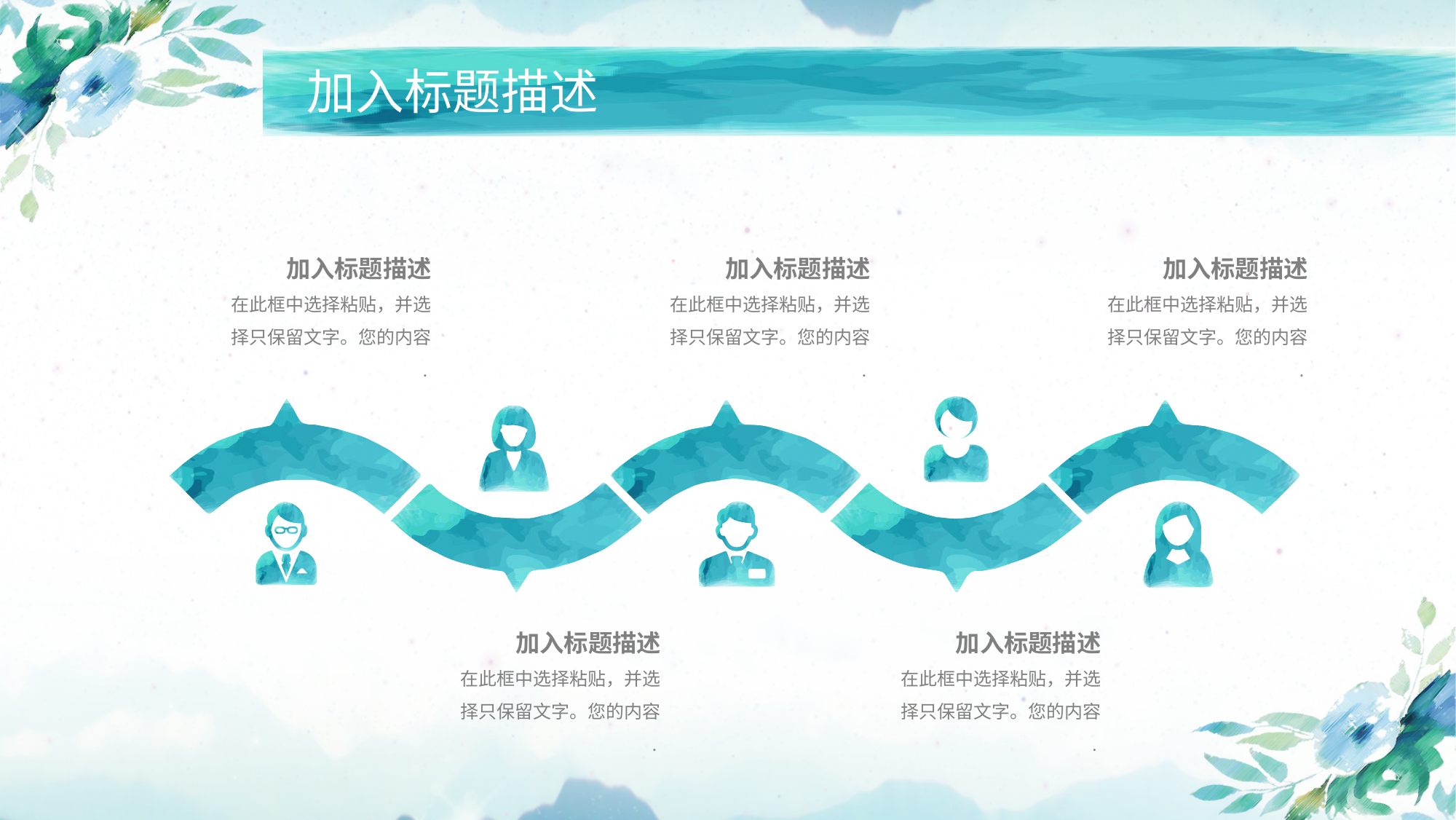

加入标题描述
加入标题描述
在此框中选择粘贴，并选
择只保留文字。您的内容
.
加入标题描述
在此框中选择粘贴，并选
择只保留文字。您的内容
.
加入标题描述
在此框中选择粘贴，并选
择只保留文字。您的内容
.

加入标题描述
在此框中选择粘贴，并选
择只保留文字。您的内容
.
加入标题描述
在此框中选择粘贴，并选
择只保留文字。您的内容
.